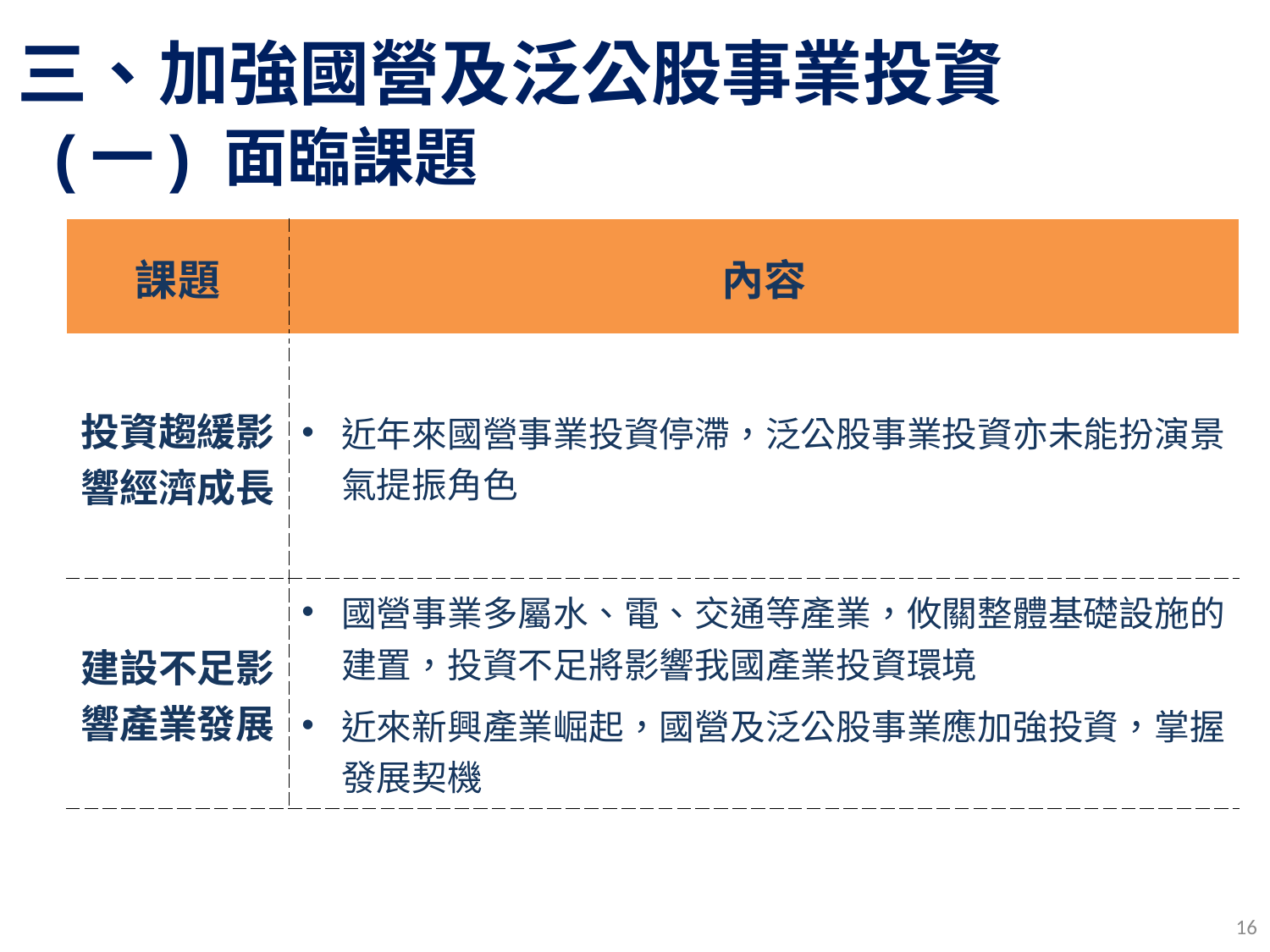

三、加強國營及泛公股事業投資
(一) 面臨課題
| 課題 | 內容 |
| --- | --- |
| 投資趨緩影響經濟成長 | 近年來國營事業投資停滯，泛公股事業投資亦未能扮演景氣提振角色 |
| 建設不足影響產業發展 | 國營事業多屬水、電、交通等產業，攸關整體基礎設施的建置，投資不足將影響我國產業投資環境 近來新興產業崛起，國營及泛公股事業應加強投資，掌握發展契機 |
16